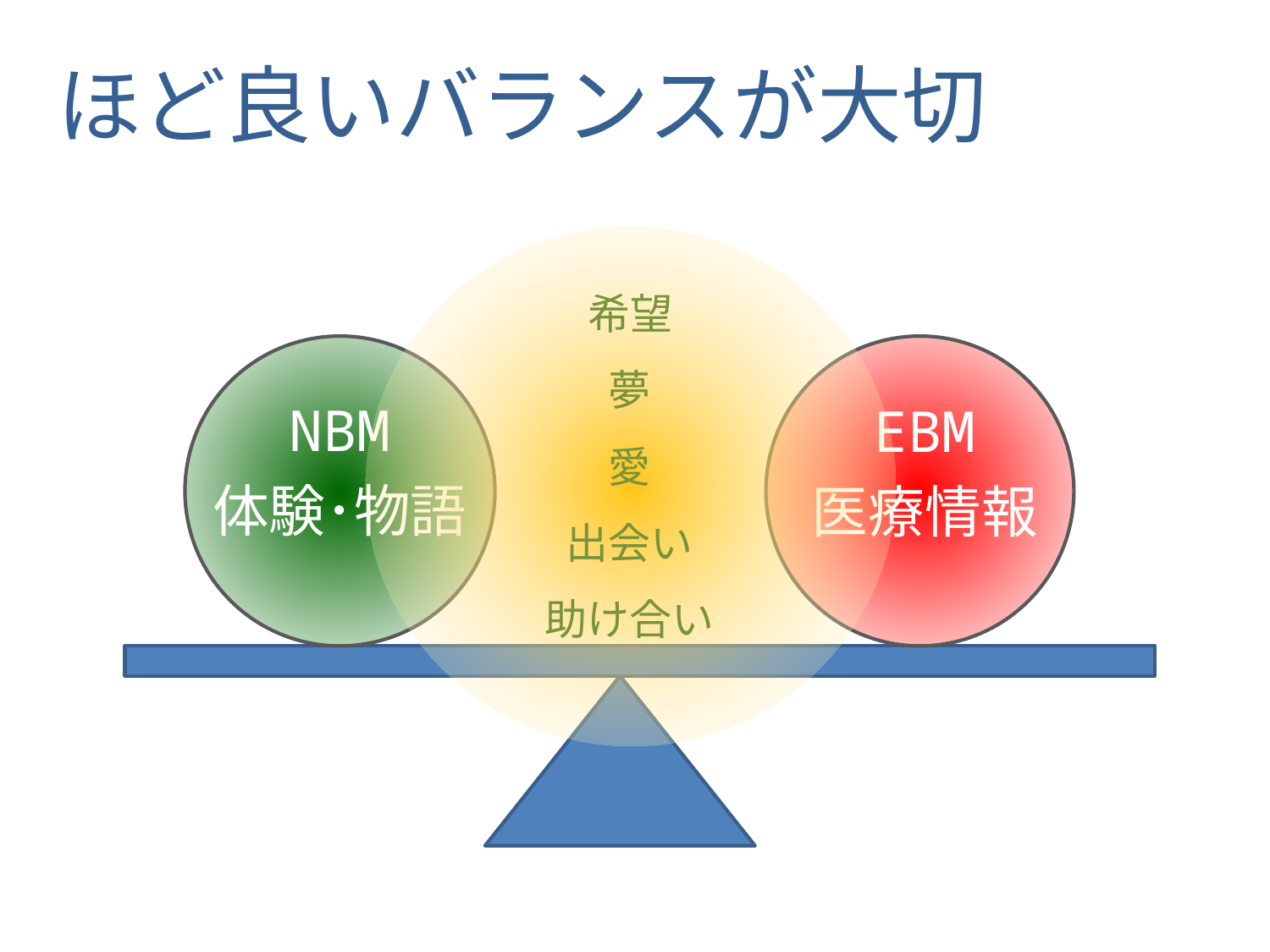

ほど良いバランスが大切

希望
夢
愛
出会い
助け合い

NBM
体験･物語

EBM
医療情報